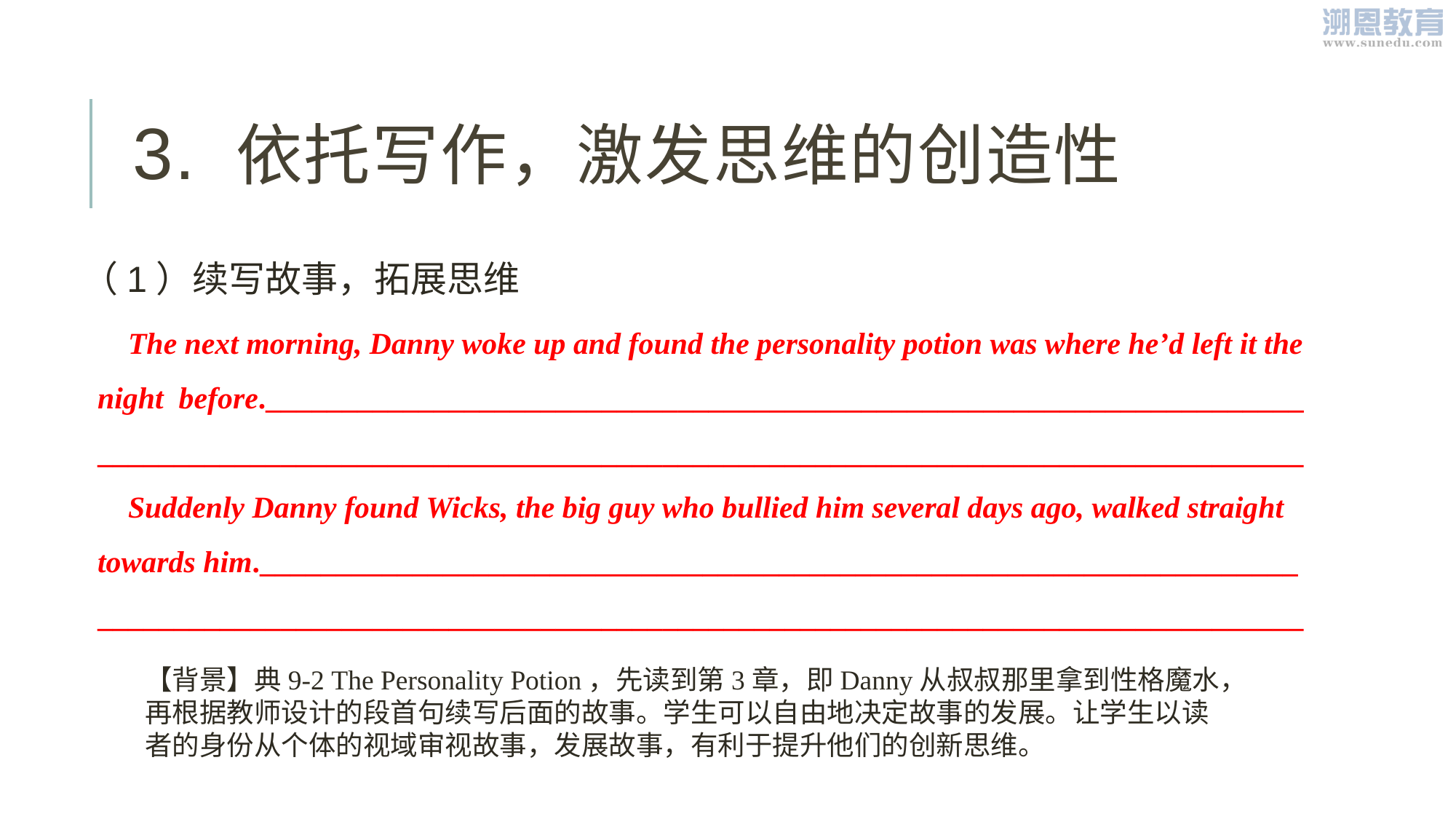

# 3. 依托写作，激发思维的创造性
（1）续写故事，拓展思维

    The next morning, Danny woke up and found the personality potion was where he’d left it the night  before.____________________________________________________________________
_______________________________________________________________________________
    Suddenly Danny found Wicks, the big guy who bullied him several days ago, walked straight towards him.____________________________________________________________________
_______________________________________________________________________________
【背景】典9-2 The Personality Potion，先读到第3章，即Danny从叔叔那里拿到性格魔水，再根据教师设计的段首句续写后面的故事。学生可以自由地决定故事的发展。让学生以读者的身份从个体的视域审视故事，发展故事，有利于提升他们的创新思维。